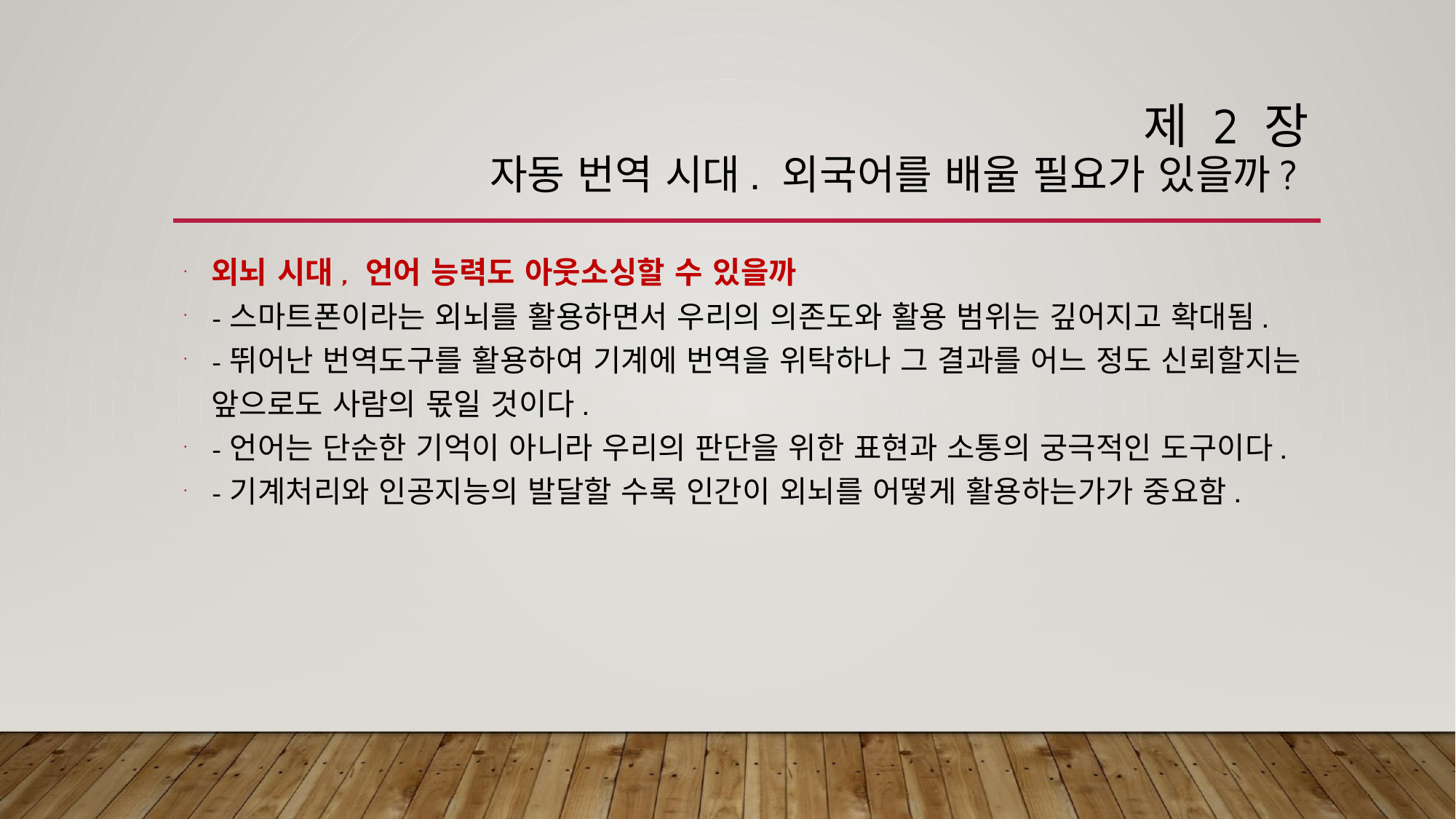

# 제 2 장 자동 번역 시대. 외국어를 배울 필요가 있을까?
외뇌 시대, 언어 능력도 아웃소싱할 수 있을까
-스마트폰이라는 외뇌를 활용하면서 우리의 의존도와 활용 범위는 깊어지고 확대됨.
-뛰어난 번역도구를 활용하여 기계에 번역을 위탁하나 그 결과를 어느 정도 신뢰할지는 앞으로도 사람의 몫일 것이다.
-언어는 단순한 기억이 아니라 우리의 판단을 위한 표현과 소통의 궁극적인 도구이다.
-기계처리와 인공지능의 발달할 수록 인간이 외뇌를 어떻게 활용하는가가 중요함.